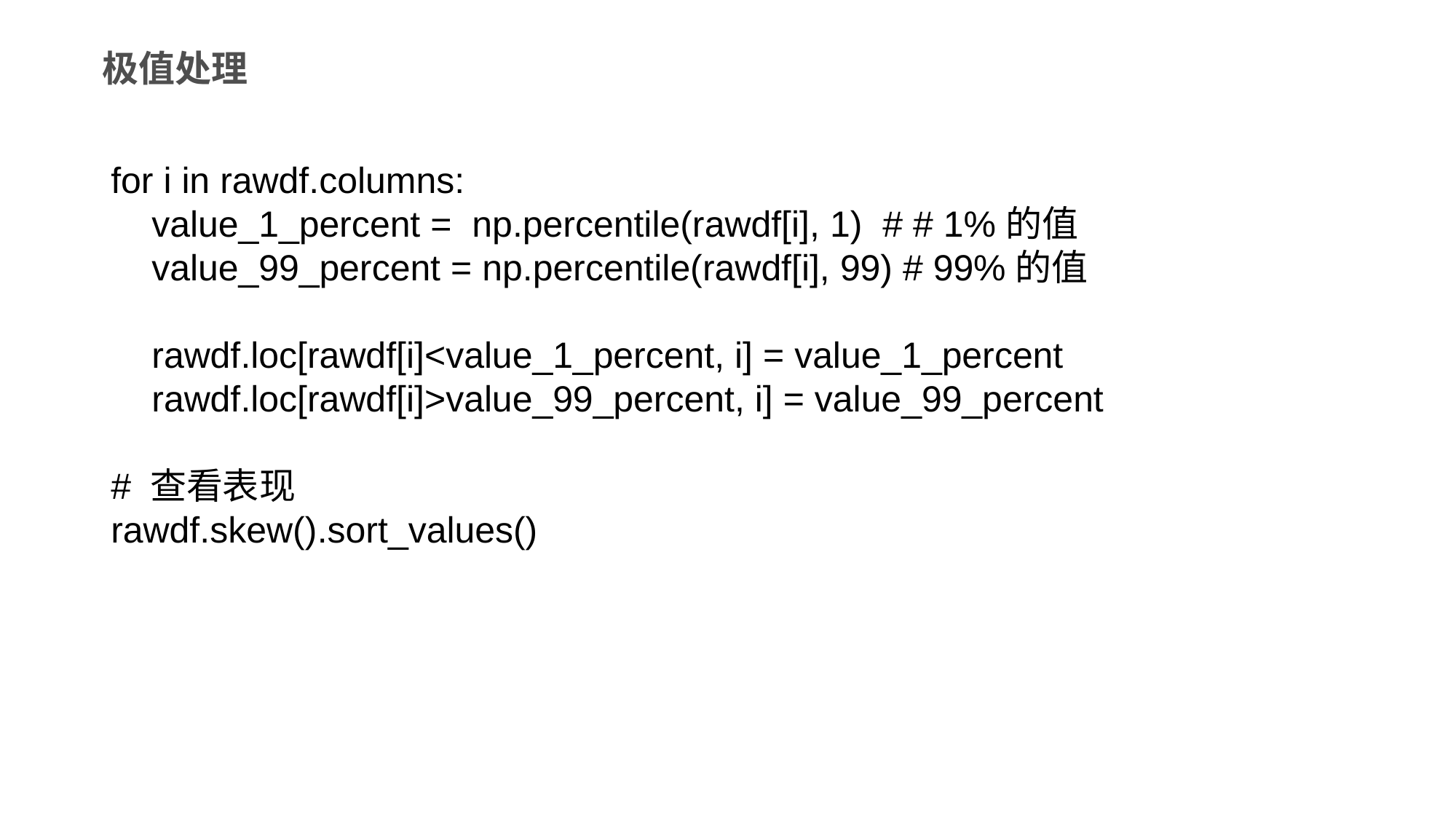

极值处理
for i in rawdf.columns:
    value_1_percent =  np.percentile(rawdf[i], 1)  # # 1%的值
    value_99_percent = np.percentile(rawdf[i], 99) # 99%的值

    rawdf.loc[rawdf[i]<value_1_percent, i] = value_1_percent
    rawdf.loc[rawdf[i]>value_99_percent, i] = value_99_percent

# 查看表现
rawdf.skew().sort_values()